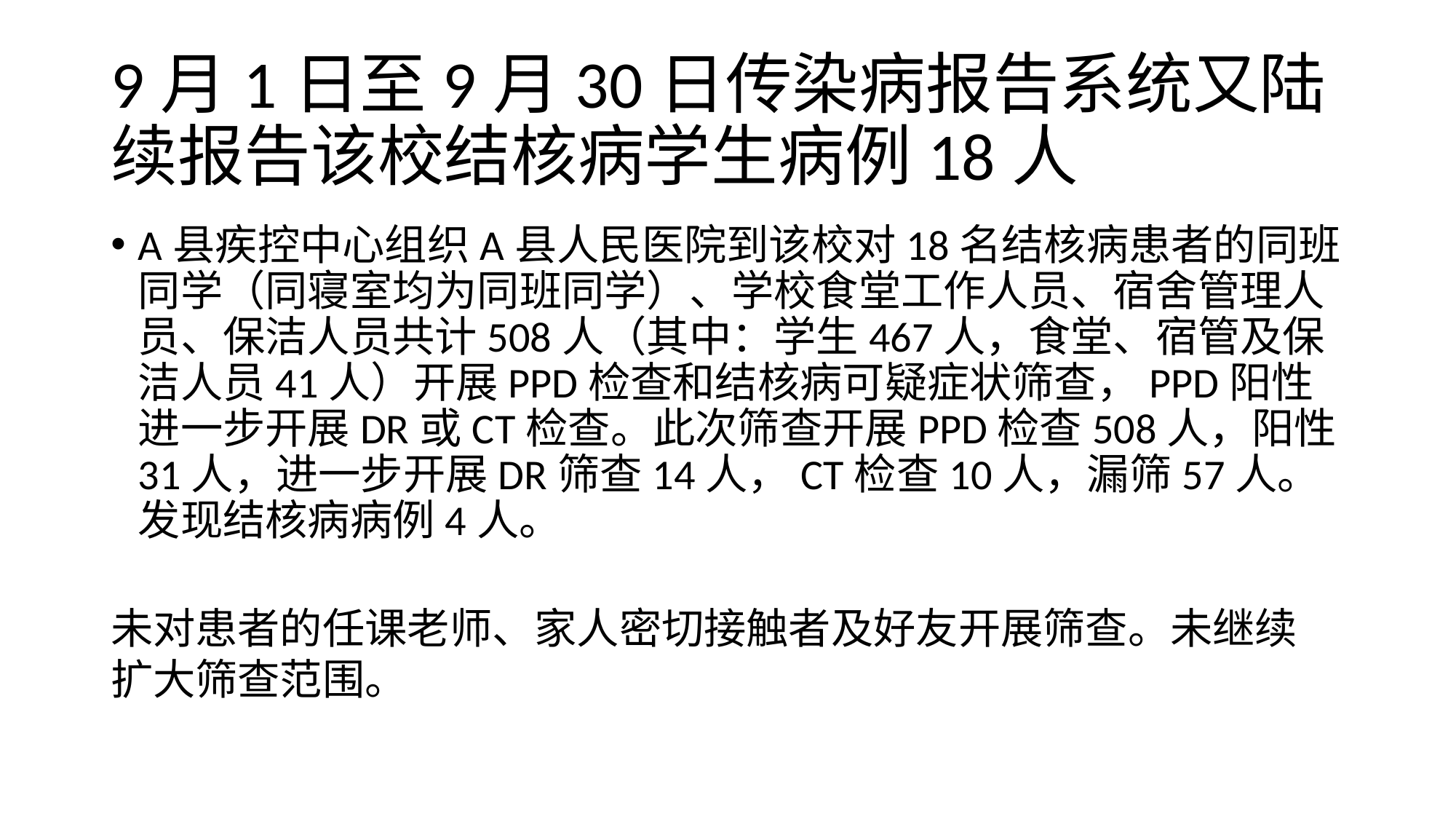

# 9月1日至9月30日传染病报告系统又陆续报告该校结核病学生病例18人
A县疾控中心组织A县人民医院到该校对18名结核病患者的同班同学（同寝室均为同班同学）、学校食堂工作人员、宿舍管理人员、保洁人员共计508人（其中：学生467人，食堂、宿管及保洁人员41人）开展PPD检查和结核病可疑症状筛查，PPD阳性进一步开展DR或CT检查。此次筛查开展PPD检查508人，阳性31人，进一步开展DR筛查14人，CT检查10人，漏筛57人。发现结核病病例4人。
未对患者的任课老师、家人密切接触者及好友开展筛查。未继续扩大筛查范围。